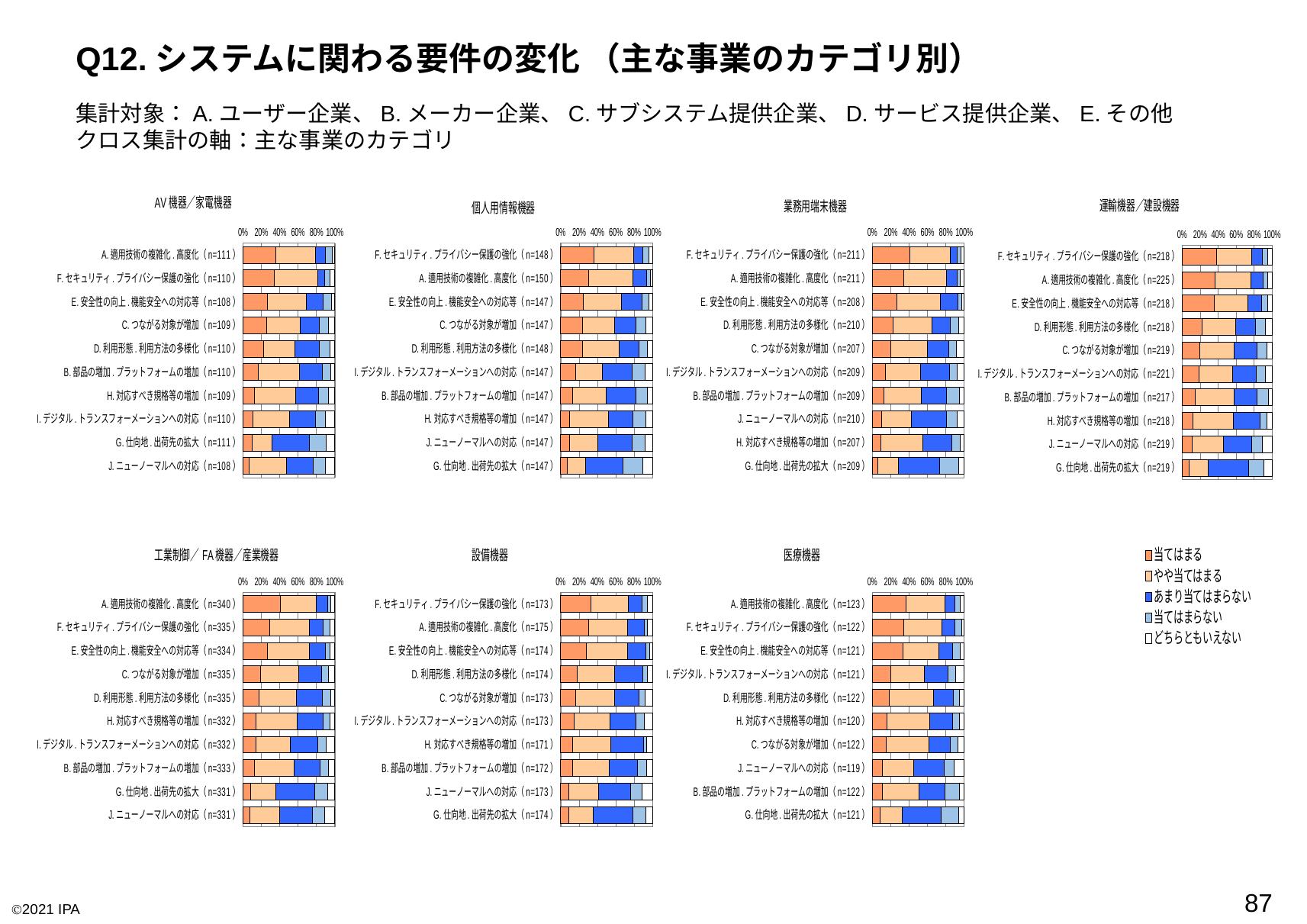

Q12.システムに関わる要件の変化 （主な事業のカテゴリ別）
集計対象：A.ユーザー企業、B.メーカー企業、C.サブシステム提供企業、D.サービス提供企業、E.その他
クロス集計の軸：主な事業のカテゴリ

### Chart:

| Category | 当てはまる | やや当てはまる | あまり当てはまらない | 当てはまらない | どちらともいえない |
|---|---|---|---|---|---|
| A.適用技術の複雑化.高度化（n=111） | 0.36036036036036034 | 0.43243243243243246 | 0.10810810810810811 | 0.07207207207207207 | 0.02702702702702703 |
| F.セキュリティ.プライバシー保護の強化（n=110） | 0.34545454545454546 | 0.4727272727272727 | 0.07272727272727272 | 0.05454545454545454 | 0.05454545454545454 |
| E.安全性の向上.機能安全への対応等（n=108） | 0.26851851851851855 | 0.42592592592592593 | 0.17592592592592593 | 0.09259259259259259 | 0.037037037037037035 |
| C.つながる対象が増加（n=109） | 0.25688073394495414 | 0.3669724770642202 | 0.21100917431192662 | 0.10091743119266056 | 0.06422018348623854 |
| D.利用形態.利用方法の多様化（n=110） | 0.22727272727272727 | 0.33636363636363636 | 0.2727272727272727 | 0.10909090909090909 | 0.05454545454545454 |
| B.部品の増加.プラットフォームの増加（n=110） | 0.16363636363636364 | 0.45454545454545453 | 0.24545454545454545 | 0.09090909090909091 | 0.045454545454545456 |
| H.対応すべき規格等の増加（n=109） | 0.12844036697247707 | 0.44954128440366975 | 0.24770642201834864 | 0.11009174311926606 | 0.06422018348623854 |
| I.デジタル.トランスフォーメーションへの対応（n=110） | 0.10909090909090909 | 0.4 | 0.2818181818181818 | 0.10909090909090909 | 0.1 |
| G.仕向地.出荷先の拡大（n=111） | 0.0990990990990991 | 0.21621621621621623 | 0.40540540540540543 | 0.1891891891891892 | 0.09009009009009009 |
| J.ニューノーマルへの対応（n=108） | 0.06481481481481481 | 0.4074074074074074 | 0.2962962962962963 | 0.12962962962962962 | 0.10185185185185185 |

### Chart: 個人用情報機器

| Category | 当てはまる | やや当てはまる | あまり当てはまらない | 当てはまらない | どちらともいえない |
|---|---|---|---|---|---|
| F.セキュリティ.プライバシー保護の強化（n=148） | 0.36486486486486486 | 0.43243243243243246 | 0.10135135135135136 | 0.06756756756756757 | 0.033783783783783786 |
| A.適用技術の複雑化.高度化（n=150） | 0.30666666666666664 | 0.48 | 0.14666666666666667 | 0.04666666666666667 | 0.02 |
| E.安全性の向上.機能安全への対応等（n=147） | 0.24489795918367346 | 0.41496598639455784 | 0.22448979591836735 | 0.08163265306122448 | 0.034013605442176874 |
| C.つながる対象が増加（n=147） | 0.23809523809523808 | 0.3469387755102041 | 0.23809523809523808 | 0.10884353741496598 | 0.06802721088435375 |
| D.利用形態.利用方法の多様化（n=148） | 0.23648648648648649 | 0.40540540540540543 | 0.20945945945945946 | 0.0945945945945946 | 0.05405405405405406 |
| I.デジタル.トランスフォーメーションへの対応（n=147） | 0.16326530612244897 | 0.2925170068027211 | 0.32653061224489793 | 0.1360544217687075 | 0.08163265306122448 |
| B.部品の増加.プラットフォームの増加（n=147） | 0.1292517006802721 | 0.3673469387755102 | 0.32653061224489793 | 0.12244897959183673 | 0.05442176870748299 |
| H.対応すべき規格等の増加（n=147） | 0.09523809523809523 | 0.42857142857142855 | 0.2653061224489796 | 0.14285714285714285 | 0.06802721088435375 |
| J.ニューノーマルへの対応（n=147） | 0.09523809523809523 | 0.30612244897959184 | 0.3741496598639456 | 0.14285714285714285 | 0.08163265306122448 |
| G.仕向地.出荷先の拡大（n=147） | 0.07482993197278912 | 0.19727891156462585 | 0.40816326530612246 | 0.21768707482993196 | 0.10204081632653061 |

### Chart: 業務用端末機器

| Category | 当てはまる | やや当てはまる | あまり当てはまらない | 当てはまらない | どちらともいえない |
|---|---|---|---|---|---|
| F.セキュリティ.プライバシー保護の強化（n=211） | 0.4075829383886256 | 0.44549763033175355 | 0.07582938388625593 | 0.037914691943127965 | 0.03317535545023697 |
| A.適用技術の複雑化.高度化（n=211） | 0.3412322274881517 | 0.46445497630331756 | 0.12322274881516587 | 0.03317535545023697 | 0.037914691943127965 |
| E.安全性の向上.機能安全への対応等（n=208） | 0.2692307692307692 | 0.47596153846153844 | 0.1875 | 0.04326923076923077 | 0.02403846153846154 |
| D.利用形態.利用方法の多様化（n=210） | 0.22380952380952382 | 0.42857142857142855 | 0.2 | 0.08571428571428572 | 0.06190476190476191 |
| C.つながる対象が増加（n=207） | 0.19806763285024154 | 0.40096618357487923 | 0.2318840579710145 | 0.08695652173913043 | 0.0821256038647343 |
| I.デジタル.トランスフォーメーションへの対応（n=209） | 0.14354066985645933 | 0.3827751196172249 | 0.3157894736842105 | 0.08133971291866028 | 0.07655502392344497 |
| B.部品の増加.プラットフォームの増加（n=209） | 0.12440191387559808 | 0.40669856459330145 | 0.27751196172248804 | 0.14354066985645933 | 0.04784688995215311 |
| J.ニューノーマルへの対応（n=210） | 0.1 | 0.3238095238095238 | 0.38095238095238093 | 0.12380952380952381 | 0.07142857142857142 |
| H.対応すべき規格等の増加（n=207） | 0.0966183574879227 | 0.45410628019323673 | 0.3140096618357488 | 0.0966183574879227 | 0.03864734299516908 |
| G.仕向地.出荷先の拡大（n=209） | 0.05741626794258373 | 0.22488038277511962 | 0.45454545454545453 | 0.20095693779904306 | 0.06220095693779904 |

### Chart: 運輸機器／建設機器

| Category | 当てはまる | やや当てはまる | あまり当てはまらない | 当てはまらない | どちらともいえない |
|---|---|---|---|---|---|
| F.セキュリティ.プライバシー保護の強化（n=218） | 0.3853211009174312 | 0.38990825688073394 | 0.11926605504587157 | 0.05504587155963303 | 0.05045871559633028 |
| A.適用技術の複雑化.高度化（n=225） | 0.3688888888888889 | 0.4 | 0.13333333333333333 | 0.05333333333333334 | 0.044444444444444446 |
| E.安全性の向上.機能安全への対応等（n=218） | 0.3623853211009174 | 0.3669724770642202 | 0.1559633027522936 | 0.06880733944954129 | 0.045871559633027525 |
| D.利用形態.利用方法の多様化（n=218） | 0.22018348623853212 | 0.37155963302752293 | 0.22477064220183487 | 0.11009174311926606 | 0.07339449541284404 |
| C.つながる対象が増加（n=219） | 0.2009132420091324 | 0.3744292237442922 | 0.2602739726027397 | 0.1050228310502283 | 0.0593607305936073 |
| I.デジタル.トランスフォーメーションへの対応（n=221） | 0.18552036199095023 | 0.3755656108597285 | 0.26244343891402716 | 0.09954751131221719 | 0.07692307692307693 |
| B.部品の増加.プラットフォームの増加（n=217） | 0.14746543778801843 | 0.43317972350230416 | 0.2488479262672811 | 0.1336405529953917 | 0.03686635944700461 |
| H.対応すべき規格等の増加（n=218） | 0.12385321100917432 | 0.44954128440366975 | 0.2889908256880734 | 0.08256880733944955 | 0.05504587155963303 |
| J.ニューノーマルへの対応（n=219） | 0.1141552511415525 | 0.3424657534246575 | 0.3150684931506849 | 0.1232876712328767 | 0.1050228310502283 |
| G.仕向地.出荷先の拡大（n=219） | 0.0821917808219178 | 0.2054794520547945 | 0.4474885844748858 | 0.1735159817351598 | 0.091324200913242 |

### Chart: 工業制御／FA機器／産業機器

| Category | 当てはまる | やや当てはまる | あまり当てはまらない | 当てはまらない | どちらともいえない |
|---|---|---|---|---|---|
| A.適用技術の複雑化.高度化（n=340） | 0.4117647058823529 | 0.38823529411764707 | 0.12352941176470589 | 0.03235294117647059 | 0.04411764705882353 |
| F.セキュリティ.プライバシー保護の強化（n=335） | 0.29253731343283584 | 0.4298507462686567 | 0.15223880597014924 | 0.07761194029850746 | 0.04776119402985075 |
| E.安全性の向上.機能安全への対応等（n=334） | 0.26646706586826346 | 0.4550898203592814 | 0.17964071856287425 | 0.04790419161676647 | 0.05089820359281437 |
| C.つながる対象が増加（n=335） | 0.191044776119403 | 0.41492537313432837 | 0.2507462686567164 | 0.07164179104477612 | 0.07164179104477612 |
| D.利用形態.利用方法の多様化（n=335） | 0.1761194029850746 | 0.408955223880597 | 0.27761194029850744 | 0.09253731343283582 | 0.04477611940298507 |
| H.対応すべき規格等の増加（n=332） | 0.14156626506024098 | 0.44879518072289154 | 0.28313253012048195 | 0.0783132530120482 | 0.04819277108433735 |
| I.デジタル.トランスフォーメーションへの対応（n=332） | 0.14156626506024098 | 0.37650602409638556 | 0.29518072289156627 | 0.0963855421686747 | 0.09036144578313253 |
| B.部品の増加.プラットフォームの増加（n=333） | 0.12912912912912913 | 0.4294294294294294 | 0.2822822822822823 | 0.09009009009009009 | 0.06906906906906907 |
| G.仕向地.出荷先の拡大（n=331） | 0.08157099697885196 | 0.27794561933534745 | 0.4229607250755287 | 0.14501510574018128 | 0.07250755287009064 |
| J.ニューノーマルへの対応（n=331） | 0.0755287009063444 | 0.32628398791540786 | 0.35347432024169184 | 0.13897280966767372 | 0.10574018126888217 |

### Chart: 設備機器

| Category | 当てはまる | やや当てはまる | あまり当てはまらない | 当てはまらない | どちらともいえない |
|---|---|---|---|---|---|
| F.セキュリティ.プライバシー保護の強化（n=173） | 0.32947976878612717 | 0.4046242774566474 | 0.15606936416184972 | 0.05202312138728324 | 0.057803468208092484 |
| A.適用技術の複雑化.高度化（n=175） | 0.30857142857142855 | 0.4228571428571429 | 0.18285714285714286 | 0.02857142857142857 | 0.05714285714285714 |
| E.安全性の向上.機能安全への対応等（n=174） | 0.28160919540229884 | 0.4482758620689655 | 0.20114942528735633 | 0.040229885057471264 | 0.028735632183908046 |
| D.利用形態.利用方法の多様化（n=174） | 0.1781609195402299 | 0.41379310344827586 | 0.3045977011494253 | 0.04597701149425287 | 0.05747126436781609 |
| C.つながる対象が増加（n=173） | 0.16184971098265896 | 0.4277456647398844 | 0.2658959537572254 | 0.06936416184971098 | 0.07514450867052024 |
| I.デジタル.トランスフォーメーションへの対応（n=173） | 0.15028901734104047 | 0.3872832369942196 | 0.2832369942196532 | 0.09248554913294797 | 0.08670520231213873 |
| H.対応すべき規格等の増加（n=171） | 0.1286549707602339 | 0.4152046783625731 | 0.3567251461988304 | 0.04093567251461988 | 0.05847953216374269 |
| B.部品の増加.プラットフォームの増加（n=172） | 0.12790697674418605 | 0.4011627906976744 | 0.3081395348837209 | 0.09883720930232558 | 0.06395348837209303 |
| J.ニューノーマルへの対応（n=173） | 0.09248554913294797 | 0.3236994219653179 | 0.3468208092485549 | 0.12716763005780346 | 0.10982658959537572 |
| G.仕向地.出荷先の拡大（n=174） | 0.08620689655172414 | 0.27011494252873564 | 0.43103448275862066 | 0.13793103448275862 | 0.07471264367816093 |

### Chart: 医療機器

| Category | 当てはまる | やや当てはまる | あまり当てはまらない | 当てはまらない | どちらともいえない |
|---|---|---|---|---|---|
| A.適用技術の複雑化.高度化（n=123） | 0.36585365853658536 | 0.42276422764227645 | 0.11382113821138211 | 0.056910569105691054 | 0.04065040650406504 |
| F.セキュリティ.プライバシー保護の強化（n=122） | 0.3442622950819672 | 0.4180327868852459 | 0.13934426229508196 | 0.07377049180327869 | 0.02459016393442623 |
| E.安全性の向上.機能安全への対応等（n=121） | 0.3305785123966942 | 0.39669421487603307 | 0.1487603305785124 | 0.08264462809917356 | 0.04132231404958678 |
| I.デジタル.トランスフォーメーションへの対応（n=121） | 0.19834710743801653 | 0.371900826446281 | 0.256198347107438 | 0.08264462809917356 | 0.09090909090909091 |
| D.利用形態.利用方法の多様化（n=122） | 0.1885245901639344 | 0.47540983606557374 | 0.22131147540983606 | 0.06557377049180328 | 0.04918032786885246 |
| H.対応すべき規格等の増加（n=120） | 0.15833333333333333 | 0.4666666666666667 | 0.25 | 0.075 | 0.05 |
| C.つながる対象が増加（n=122） | 0.1557377049180328 | 0.45901639344262296 | 0.23770491803278687 | 0.08196721311475409 | 0.06557377049180328 |
| J.ニューノーマルへの対応（n=119） | 0.1092436974789916 | 0.3445378151260504 | 0.3277310924369748 | 0.1092436974789916 | 0.1092436974789916 |
| B.部品の増加.プラットフォームの増加（n=122） | 0.10655737704918032 | 0.4016393442622951 | 0.28688524590163933 | 0.1557377049180328 | 0.04918032786885246 |
| G.仕向地.出荷先の拡大（n=121） | 0.08264462809917356 | 0.2396694214876033 | 0.4297520661157025 | 0.19008264462809918 | 0.05785123966942149 |